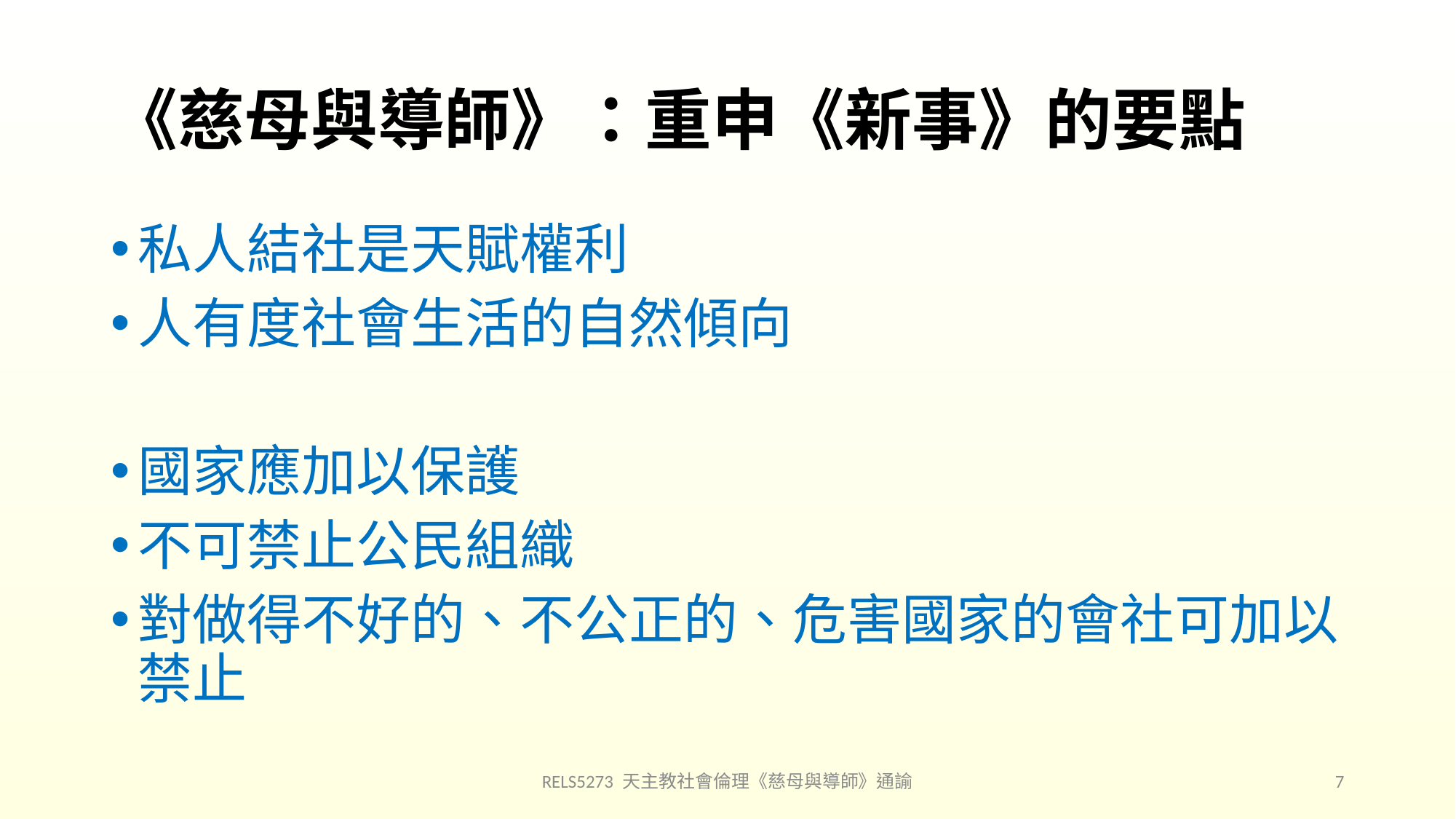

# 《慈母與導師》：重申《新事》的要點
私人結社是天賦權利
人有度社會生活的自然傾向

國家應加以保護
不可禁止公民組織
對做得不好的、不公正的、危害國家的會社可加以禁止

RELS5273 天主教社會倫理《慈母與導師》通諭
7